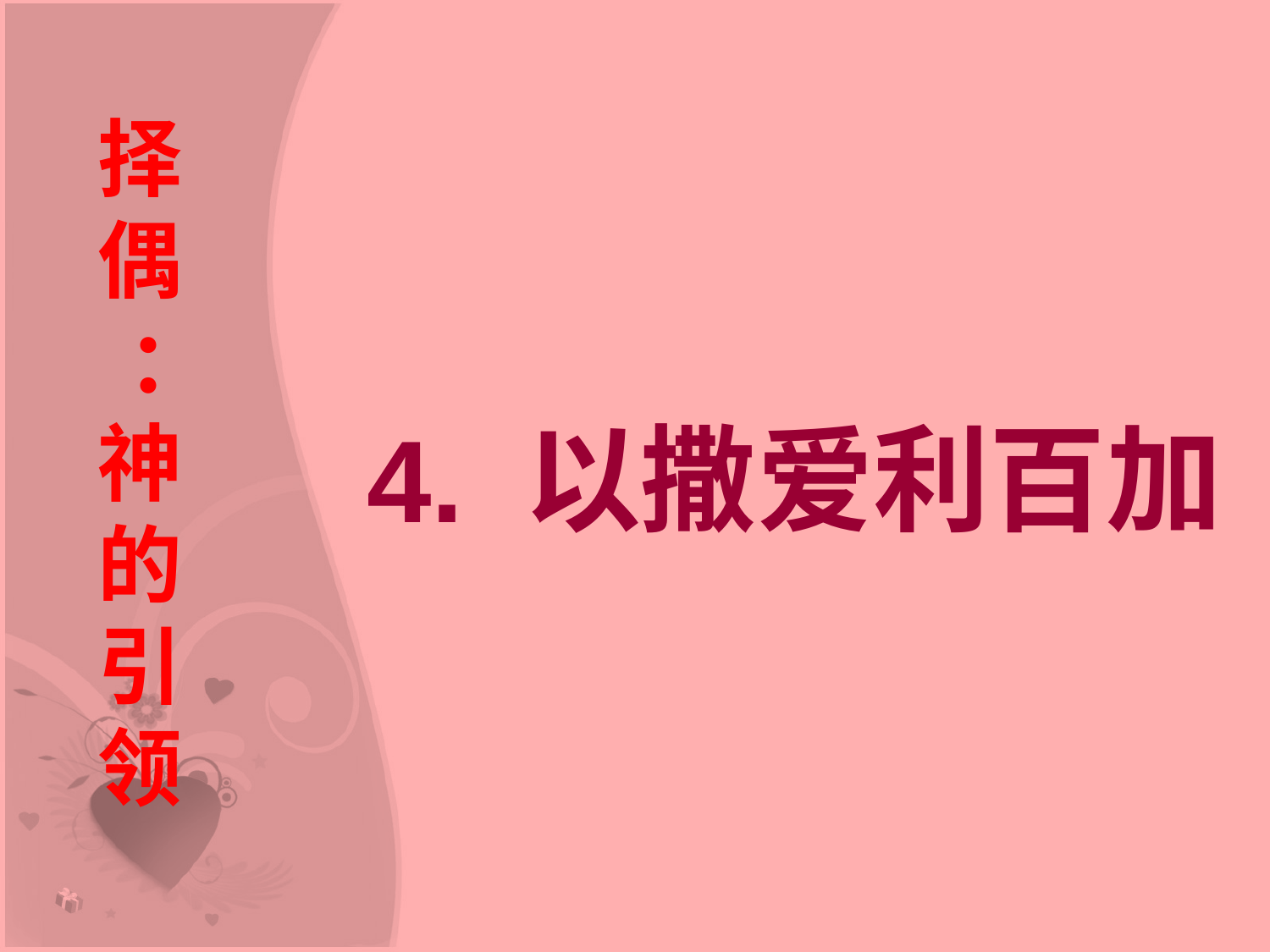

择
偶
  ：
神
的
引
领
4. 以撒爱利百加